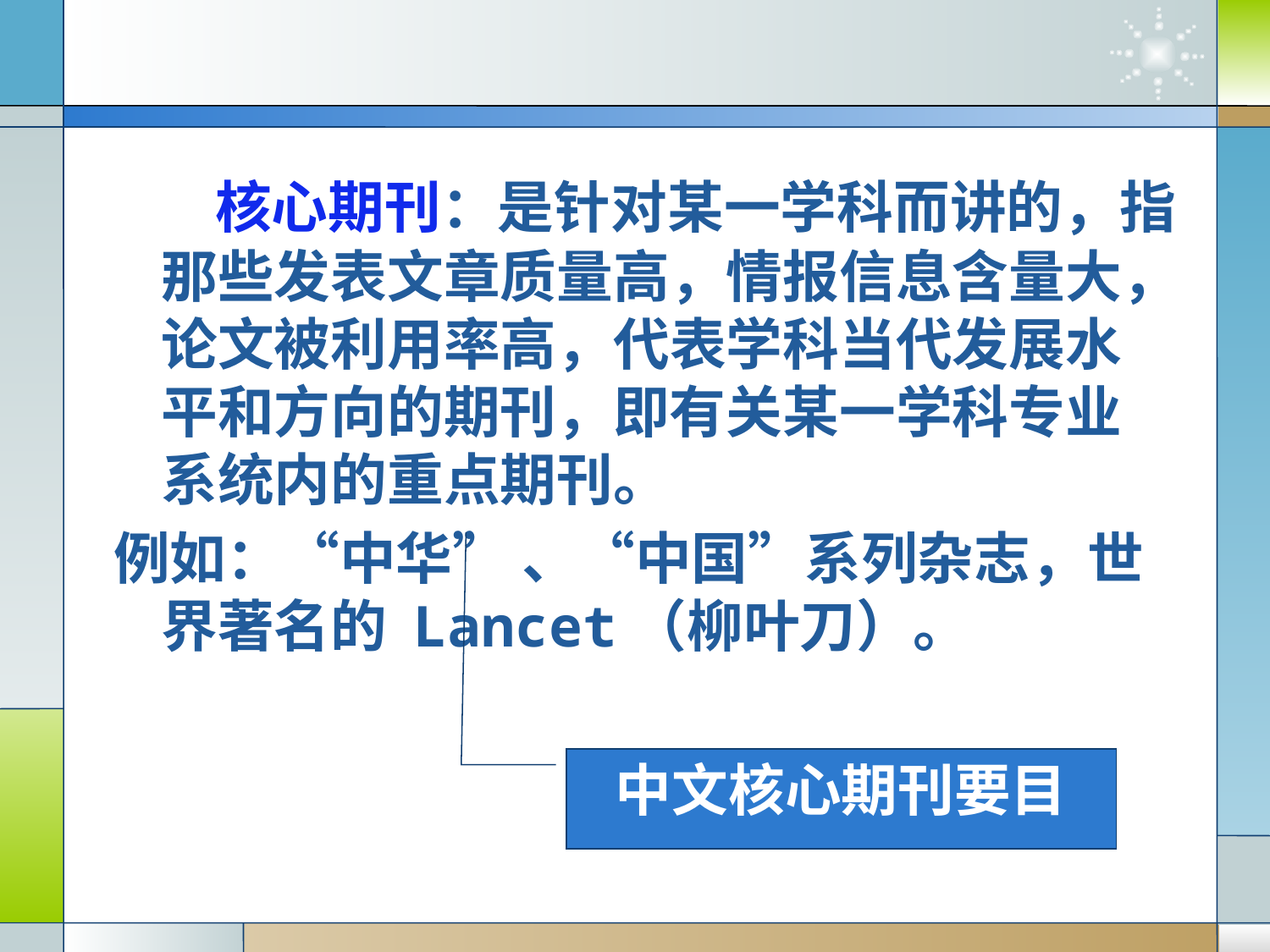

核心期刊：是针对某一学科而讲的，指那些发表文章质量高，情报信息含量大，论文被利用率高，代表学科当代发展水平和方向的期刊，即有关某一学科专业系统内的重点期刊。
例如：“中华” 、“中国”系列杂志，世界著名的 Lancet（柳叶刀）。

中文核心期刊要目